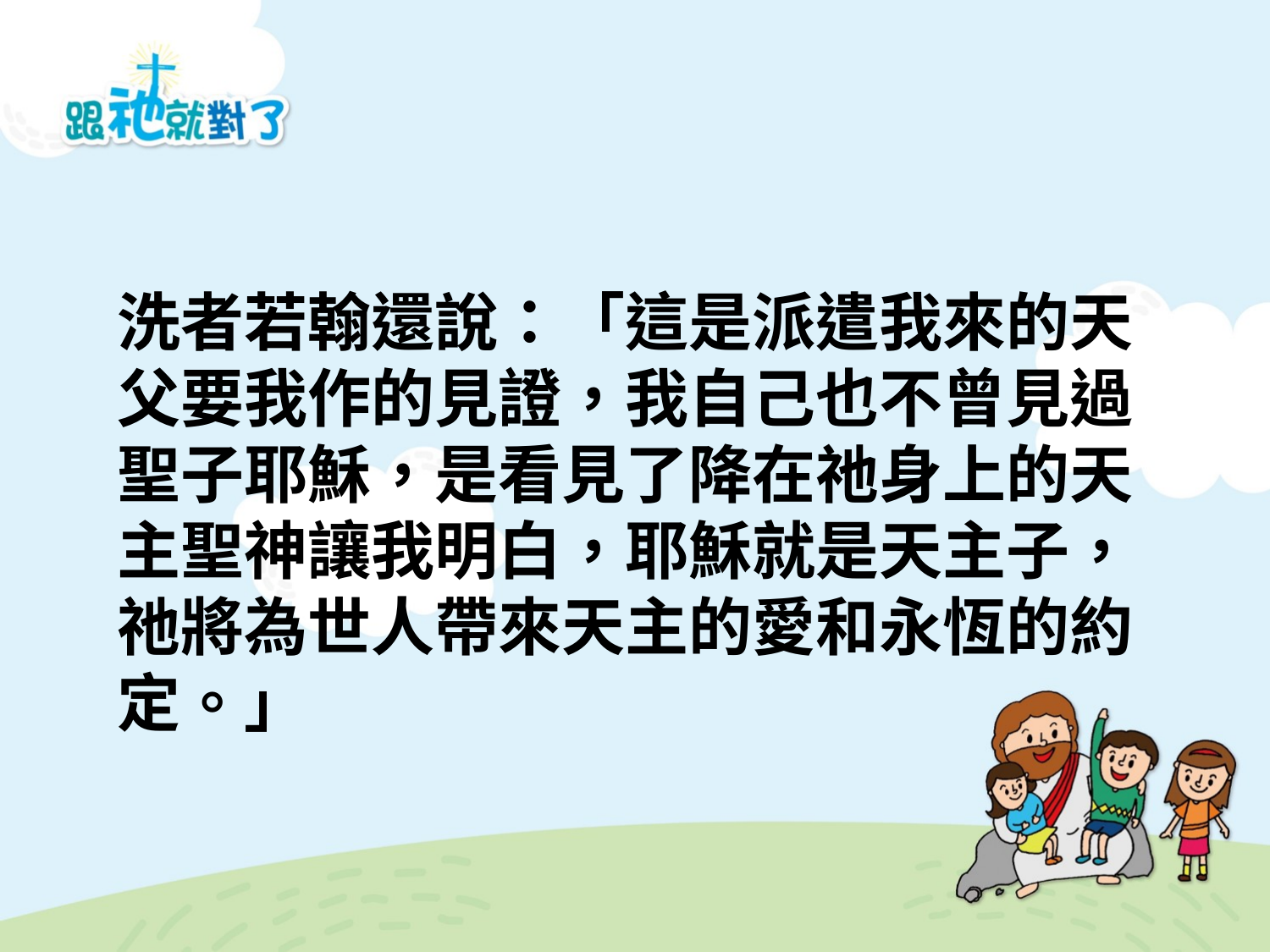

洗者若翰還說：「這是派遣我來的天父要我作的見證，我自己也不曾見過聖子耶穌，是看見了降在祂身上的天主聖神讓我明白，耶穌就是天主子，祂將為世人帶來天主的愛和永恆的約定。」